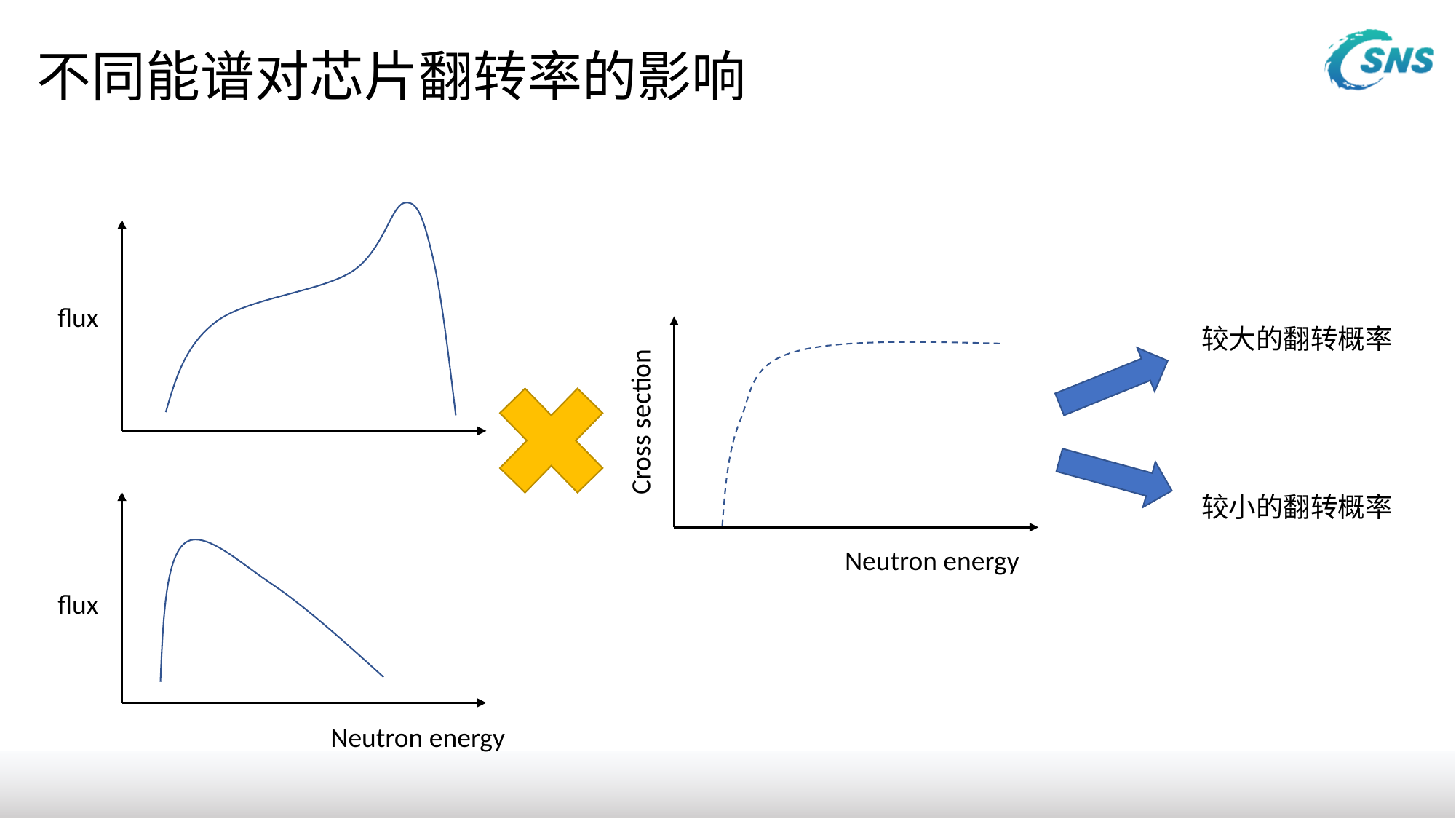

# 不同能谱对芯片翻转率的影响

flux
较大的翻转概率

Cross section

较小的翻转概率
Neutron energy

flux
Neutron energy